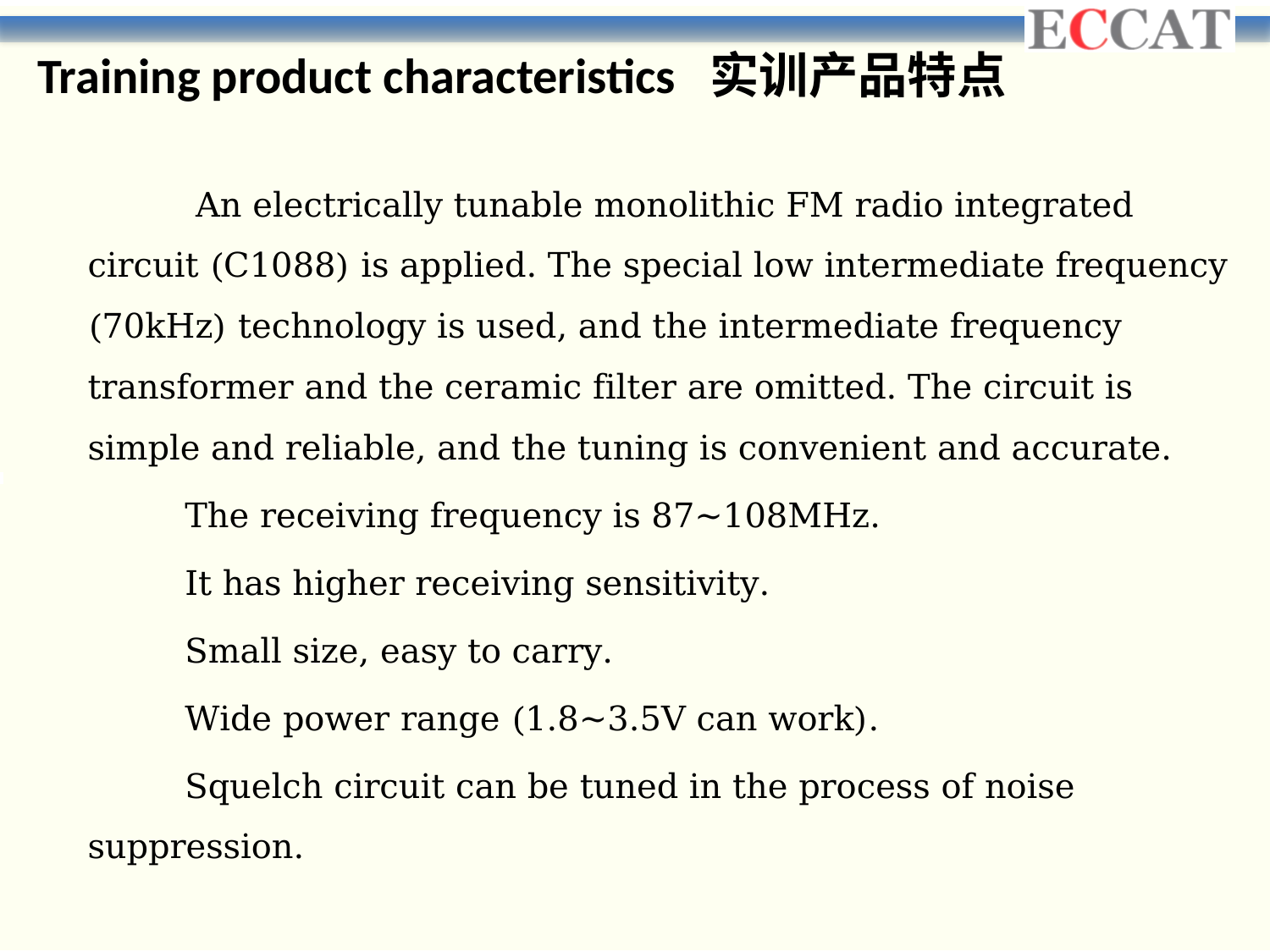

Training product characteristics  实训产品特点
          An electrically tunable monolithic FM radio integrated circuit (C1088) is applied. The special low intermediate frequency (70kHz) technology is used, and the intermediate frequency transformer and the ceramic filter are omitted. The circuit is simple and reliable, and the tuning is convenient and accurate.
         The receiving frequency is 87~108MHz.
         It has higher receiving sensitivity.
         Small size, easy to carry.
         Wide power range (1.8~3.5V can work).
         Squelch circuit can be tuned in the process of noise suppression.